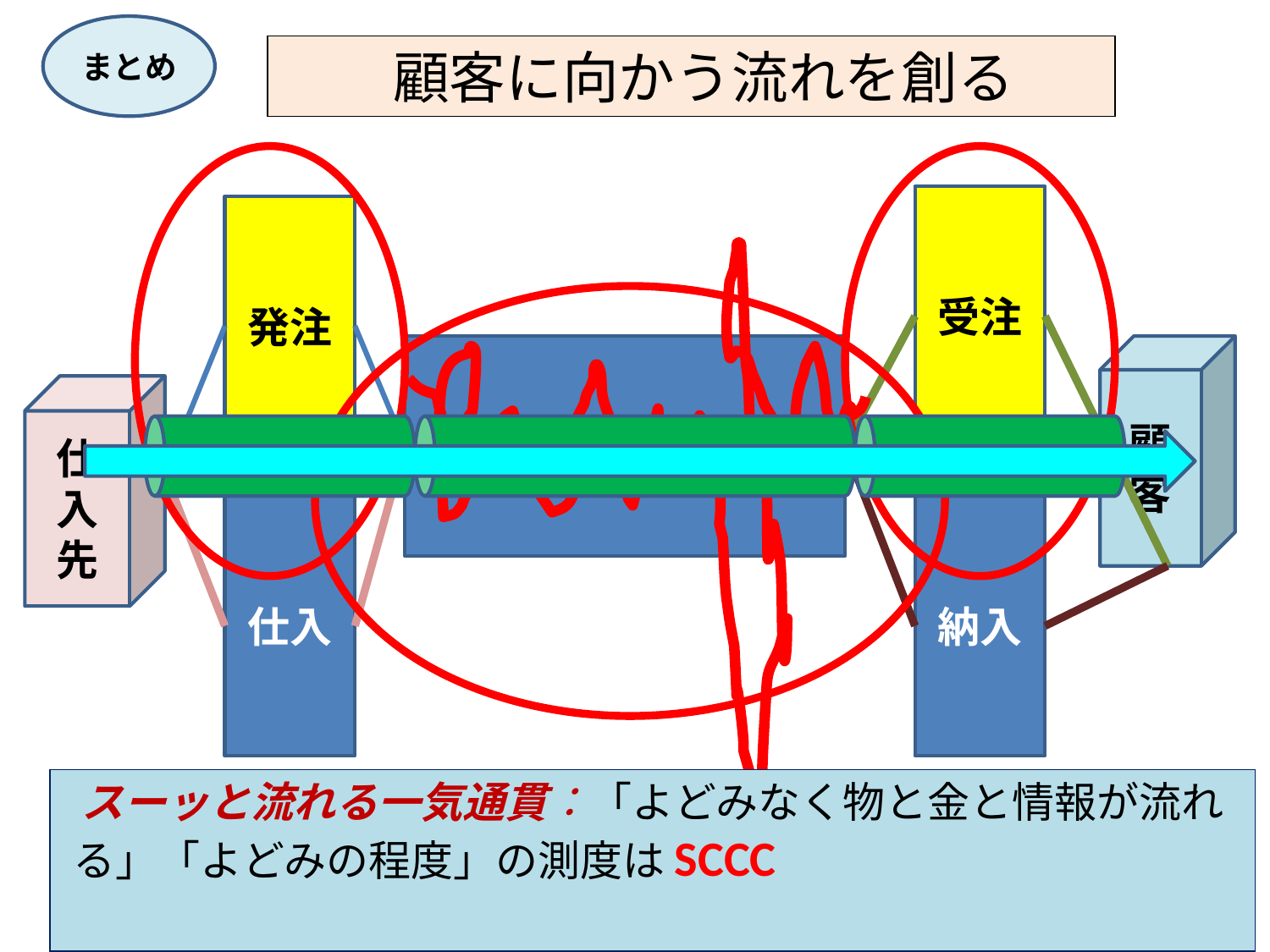

まとめ
　　顧客に向かう流れを創る

受注
発注

加工･組立・出荷
顧客
仕入先

仕入
納入
スーッと流れる一気通貫：「よどみなく物と金と情報が流れる」「よどみの程度」の測度はSCCC